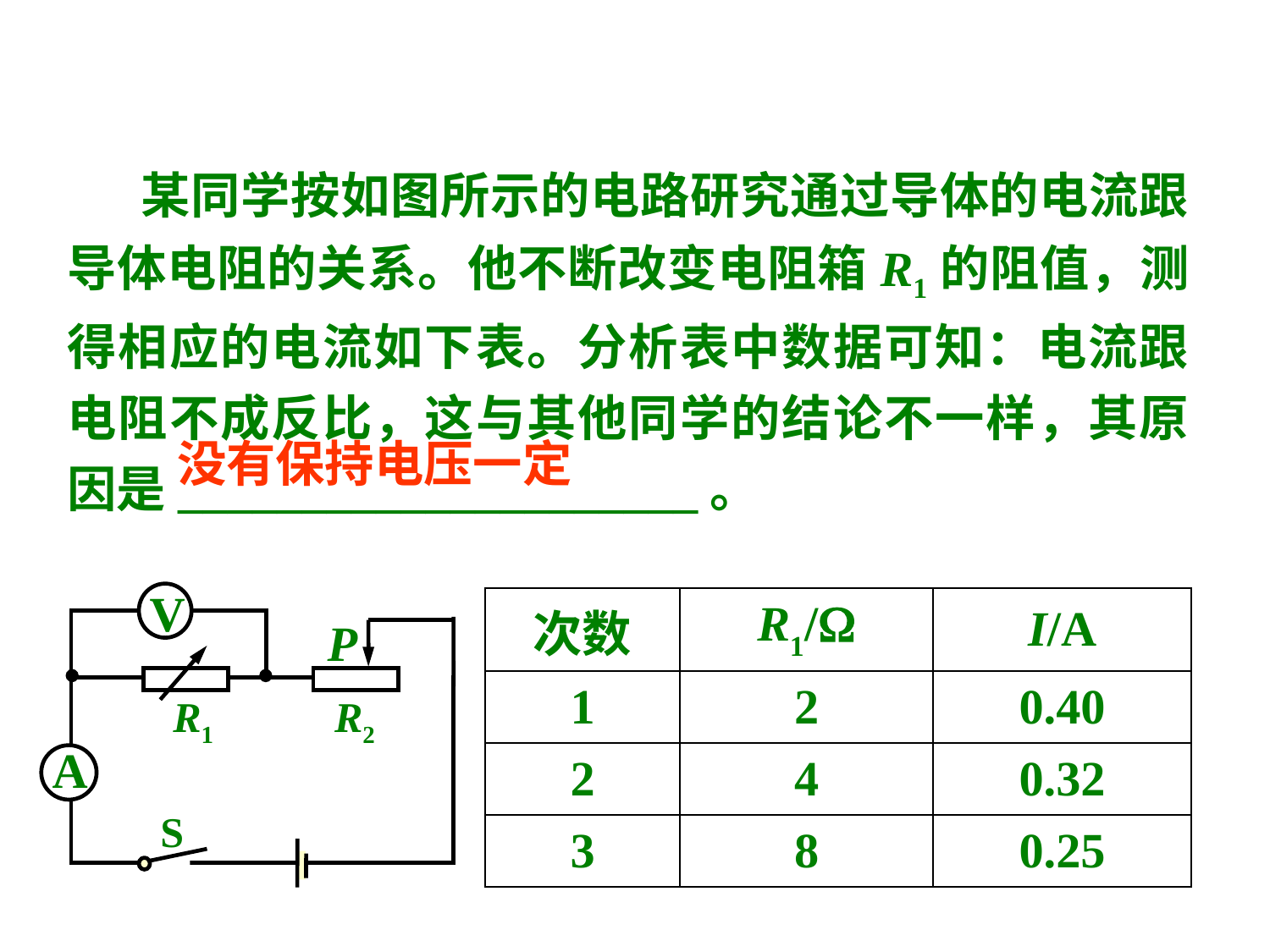

某同学按如图所示的电路研究通过导体的电流跟导体电阻的关系。他不断改变电阻箱R1的阻值，测得相应的电流如下表。分析表中数据可知：电流跟电阻不成反比，这与其他同学的结论不一样，其原因是_____________________。
没有保持电压一定

V

P

R1
R2
A

S

| 次数 | R1/Ω | I/A |
| --- | --- | --- |
| 1 | 2 | 0.40 |
| 2 | 4 | 0.32 |
| 3 | 8 | 0.25 |